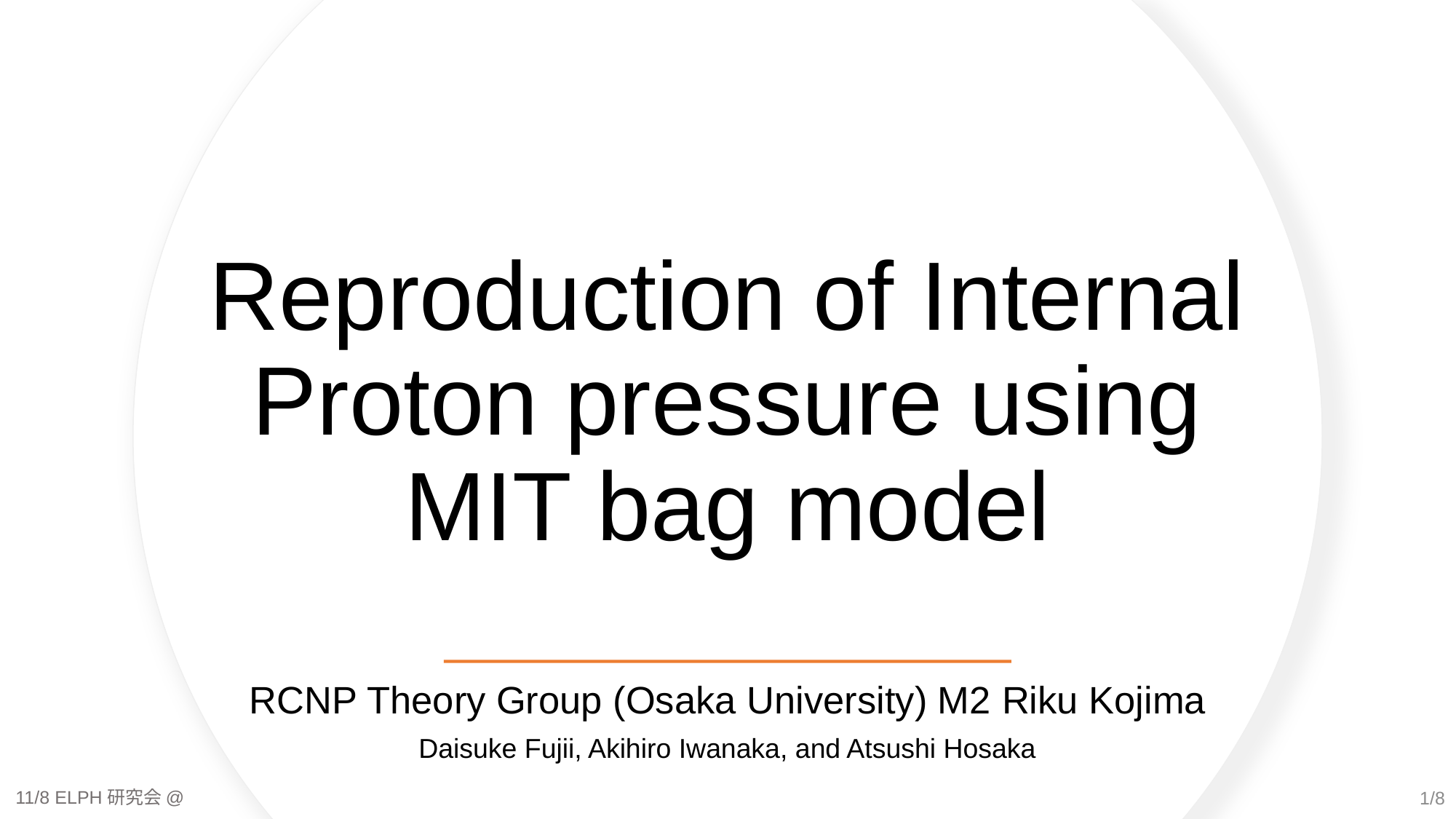

# Reproduction of Internal Proton pressure using MIT bag model

RCNP Theory Group (Osaka University) M2 Riku Kojima
Daisuke Fujii, Akihiro Iwanaka, and Atsushi Hosaka
1/8
11/8 ELPH研究会@